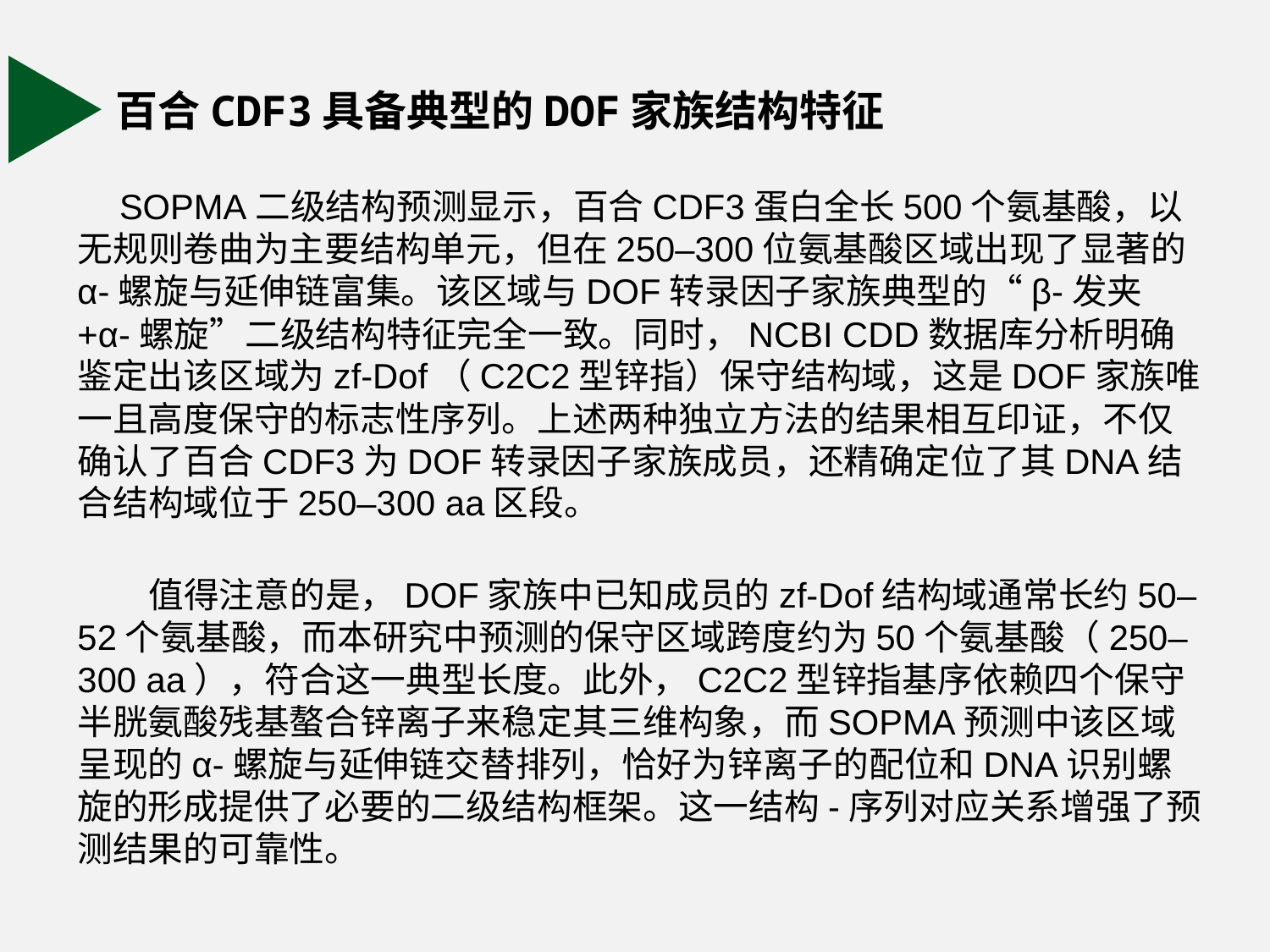

百合CDF3具备典型的DOF家族结构特征
      SOPMA二级结构预测显示，百合CDF3蛋白全长500个氨基酸，以无规则卷曲为主要结构单元，但在250–300位氨基酸区域出现了显著的α-螺旋与延伸链富集。该区域与DOF转录因子家族典型的“β-发夹+α-螺旋”二级结构特征完全一致。同时，NCBI CDD数据库分析明确鉴定出该区域为zf-Dof（C2C2型锌指）保守结构域，这是DOF家族唯一且高度保守的标志性序列。上述两种独立方法的结果相互印证，不仅确认了百合CDF3为DOF转录因子家族成员，还精确定位了其DNA结合结构域位于250–300 aa区段。
        值得注意的是，DOF家族中已知成员的zf-Dof结构域通常长约50–52个氨基酸，而本研究中预测的保守区域跨度约为50个氨基酸（250–300 aa），符合这一典型长度。此外，C2C2型锌指基序依赖四个保守半胱氨酸残基螯合锌离子来稳定其三维构象，而SOPMA预测中该区域呈现的α-螺旋与延伸链交替排列，恰好为锌离子的配位和DNA识别螺旋的形成提供了必要的二级结构框架。这一结构-序列对应关系增强了预测结果的可靠性。